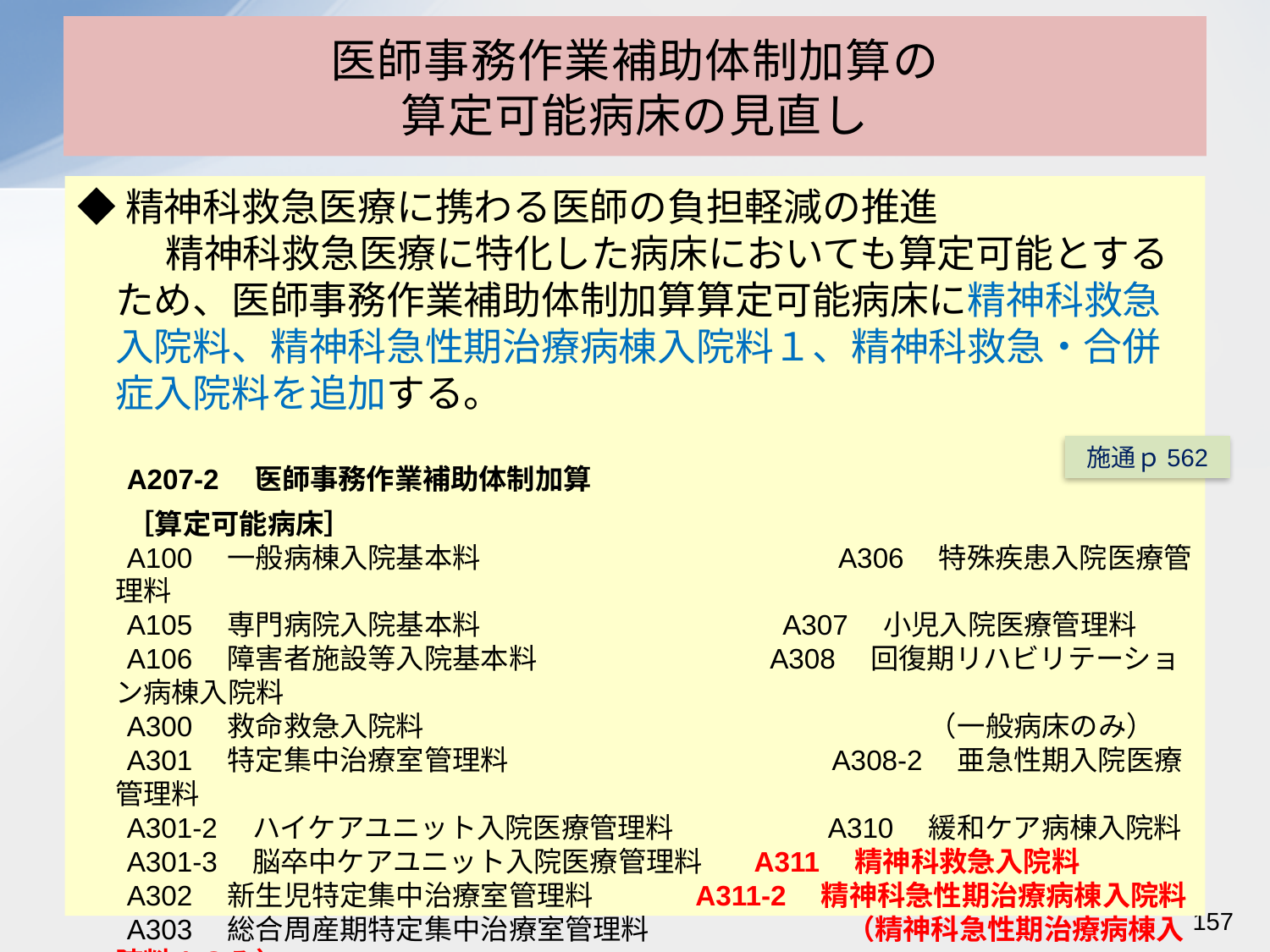

# 医師事務作業補助体制加算の 算定可能病床の見直し
◆精神科救急医療に携わる医師の負担軽減の推進
　精神科救急医療に特化した病床においても算定可能とするため、医師事務作業補助体制加算算定可能病床に精神科救急入院料、精神科急性期治療病棟入院料１、精神科救急・合併症入院料を追加する。

A207-2　医師事務作業補助体制加算
［算定可能病床］
A100　一般病棟入院基本料　　　　　　　　　　　　  A306　特殊疾患入院医療管理料
A105　専門病院入院基本料　　　　　　　　           A307　小児入院医療管理料
A106　障害者施設等入院基本料　　　　　 　        A308　回復期リハビリテーション病棟入院料
A300　救命救急入院料　　　　　　　　　　　　　             　　（一般病床のみ）
A301　特定集中治療室管理料　　　　　　　　　　　 A308-2　亜急性期入院医療管理料
A301-2　ハイケアユニット入院医療管理料　　　　　 A310　緩和ケア病棟入院料
A301-3　脳卒中ケアユニット入院医療管理料       A311　精神科救急入院料
A302　新生児特定集中治療室管理料               A311-2　精神科急性期治療病棟入院料
A303　総合周産期特定集中治療室管理料　　　　　　　（精神科急性期治療病棟入院料１のみ）
A303-2　新生児治療回復室入院医療管理料     A311-3　精神科救急・合併症入院料
A305　一類感染症患者入院医療管理料
施通ｐ562
157